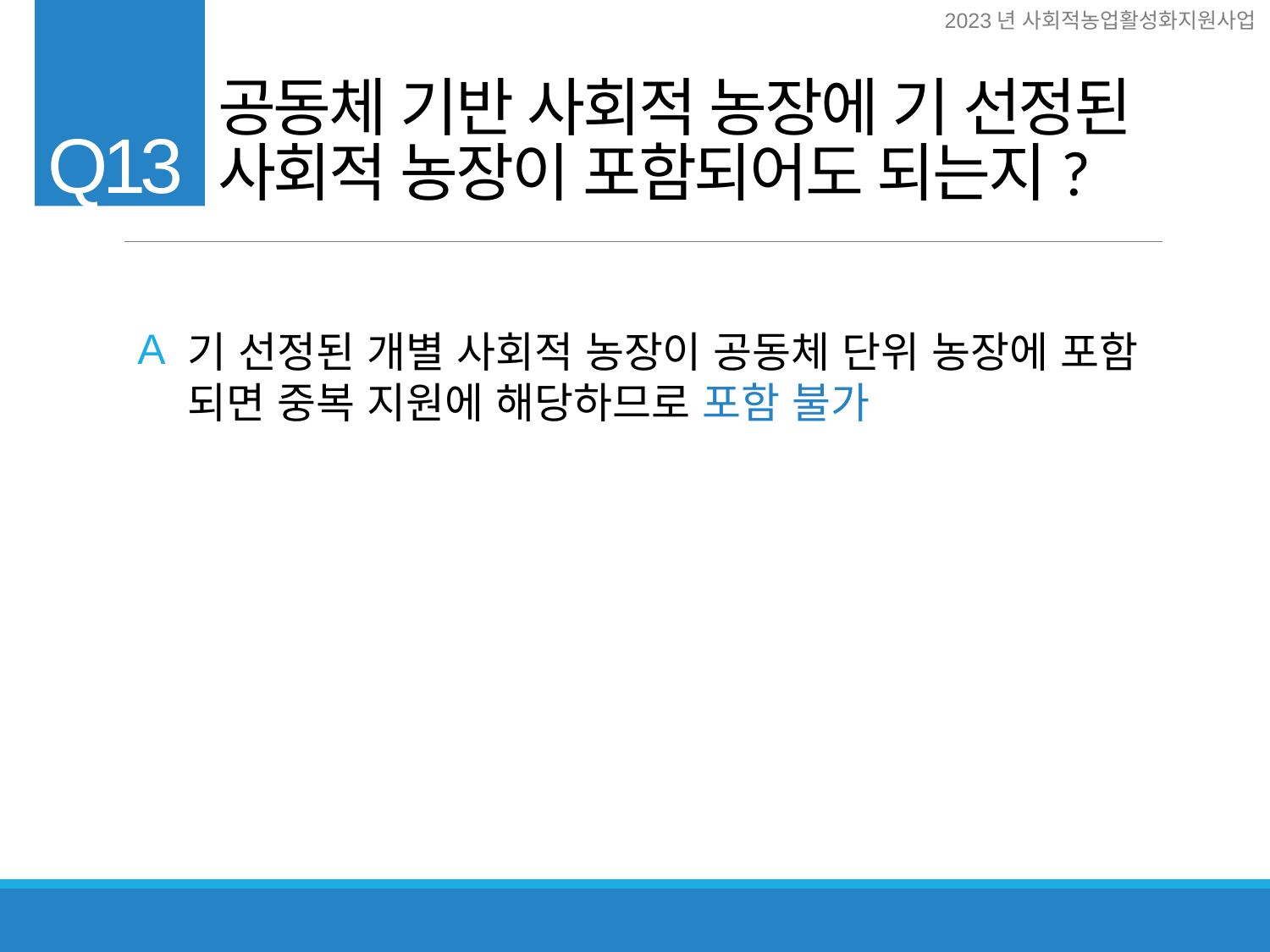

공동체 기반 사회적 농장에 기 선정된
사회적 농장이 포함되어도 되는지?
Q13
A
기 선정된 개별 사회적 농장이 공동체 단위 농장에 포함 되면 중복 지원에 해당하므로 포함 불가